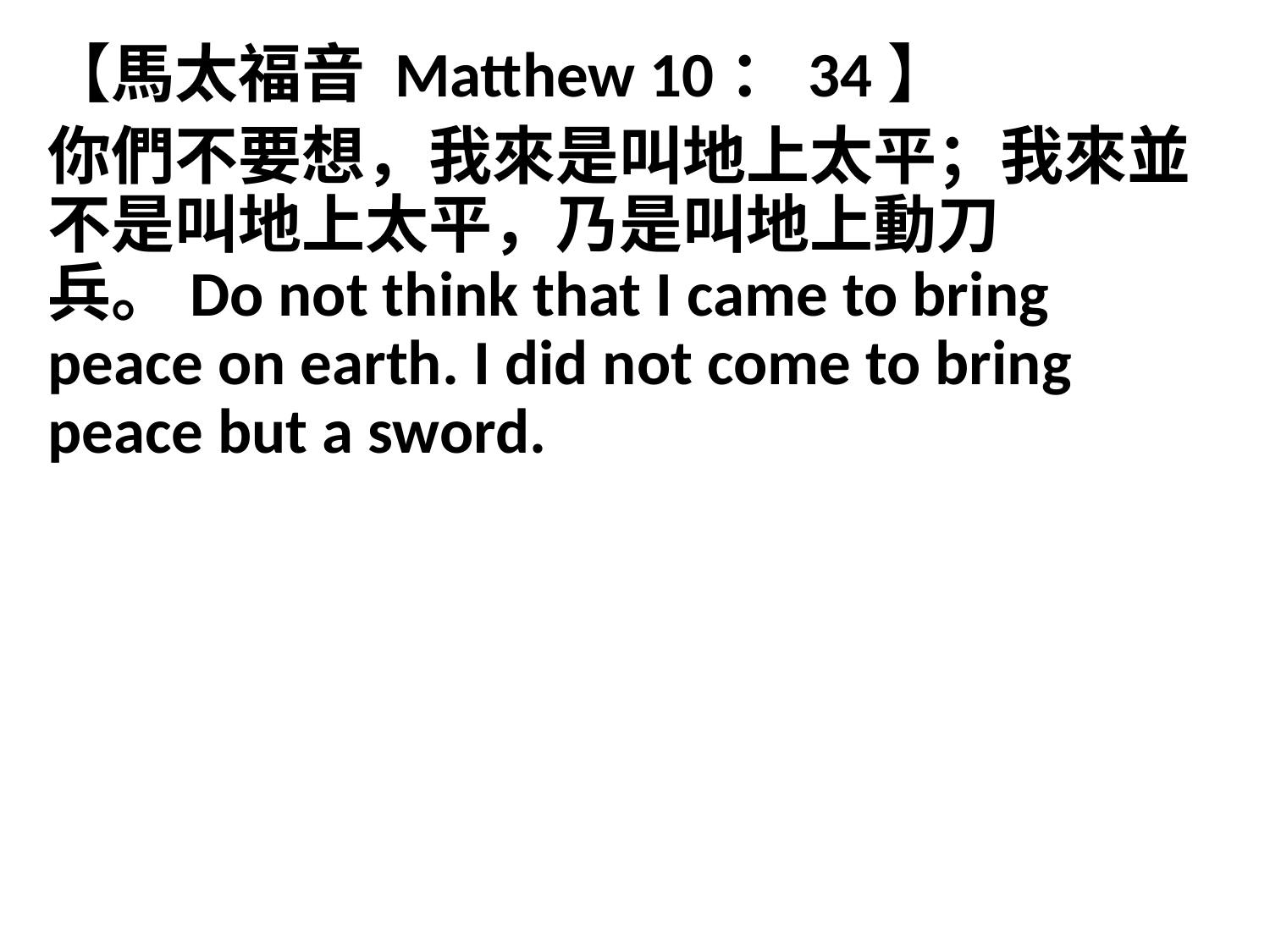

【馬太福音 Matthew 10：34】
你們不要想，我來是叫地上太平；我來並不是叫地上太平，乃是叫地上動刀兵。Do not think that I came to bring peace on earth. I did not come to bring peace but a sword.